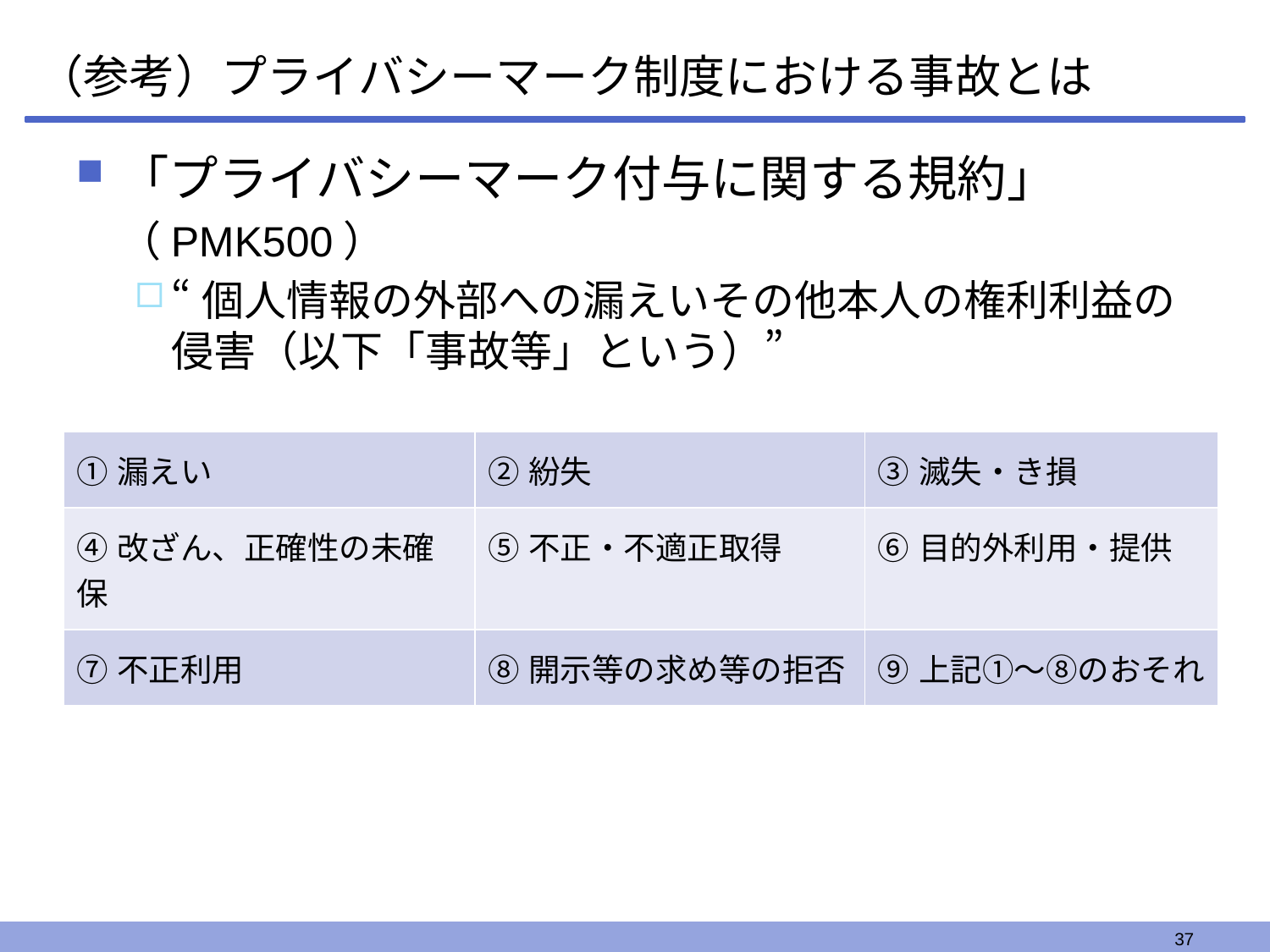

# （参考）プライバシーマーク制度における事故とは
「プライバシーマーク付与に関する規約」
　（PMK500）
“個人情報の外部への漏えいその他本人の権利利益の侵害（以下「事故等」という）”
| ①漏えい | ②紛失 | ③滅失・き損 |
| --- | --- | --- |
| ④改ざん、正確性の未確保 | ⑤不正・不適正取得 | ⑥目的外利用・提供 |
| ⑦不正利用 | ⑧開示等の求め等の拒否 | ⑨上記①～⑧のおそれ |
37